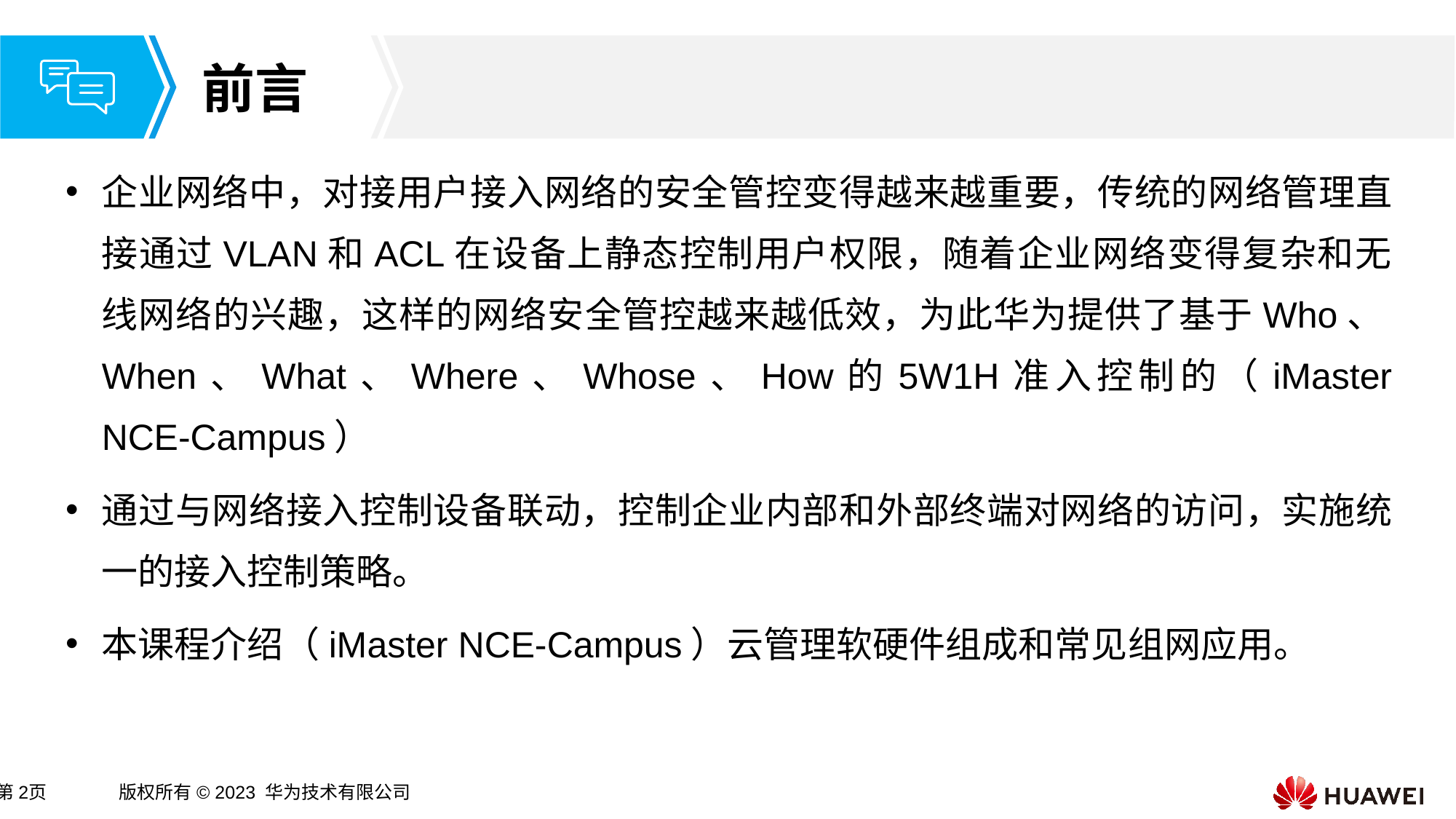

企业网络中，对接用户接入网络的安全管控变得越来越重要，传统的网络管理直接通过VLAN和ACL在设备上静态控制用户权限，随着企业网络变得复杂和无线网络的兴趣，这样的网络安全管控越来越低效，为此华为提供了基于Who、When、What、Where、Whose、How的5W1H准入控制的（iMaster NCE-Campus）
通过与网络接入控制设备联动，控制企业内部和外部终端对网络的访问，实施统一的接入控制策略。
本课程介绍（iMaster NCE-Campus）云管理软硬件组成和常见组网应用。